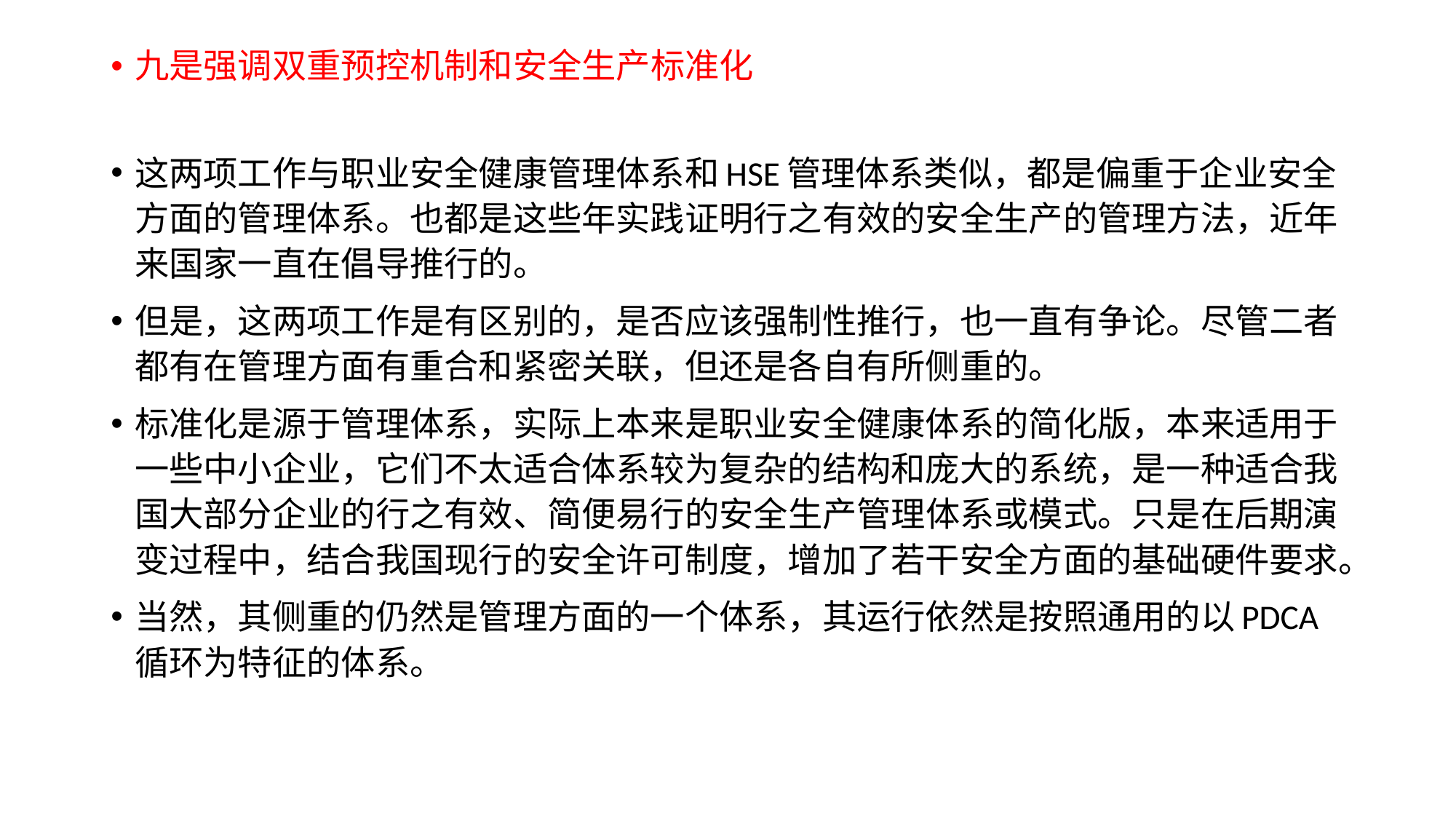

九是强调双重预控机制和安全生产标准化

这两项工作与职业安全健康管理体系和HSE管理体系类似，都是偏重于企业安全方面的管理体系。也都是这些年实践证明行之有效的安全生产的管理方法，近年来国家一直在倡导推行的。
但是，这两项工作是有区别的，是否应该强制性推行，也一直有争论。尽管二者都有在管理方面有重合和紧密关联，但还是各自有所侧重的。
标准化是源于管理体系，实际上本来是职业安全健康体系的简化版，本来适用于一些中小企业，它们不太适合体系较为复杂的结构和庞大的系统，是一种适合我国大部分企业的行之有效、简便易行的安全生产管理体系或模式。只是在后期演变过程中，结合我国现行的安全许可制度，增加了若干安全方面的基础硬件要求。
当然，其侧重的仍然是管理方面的一个体系，其运行依然是按照通用的以PDCA循环为特征的体系。
#
125